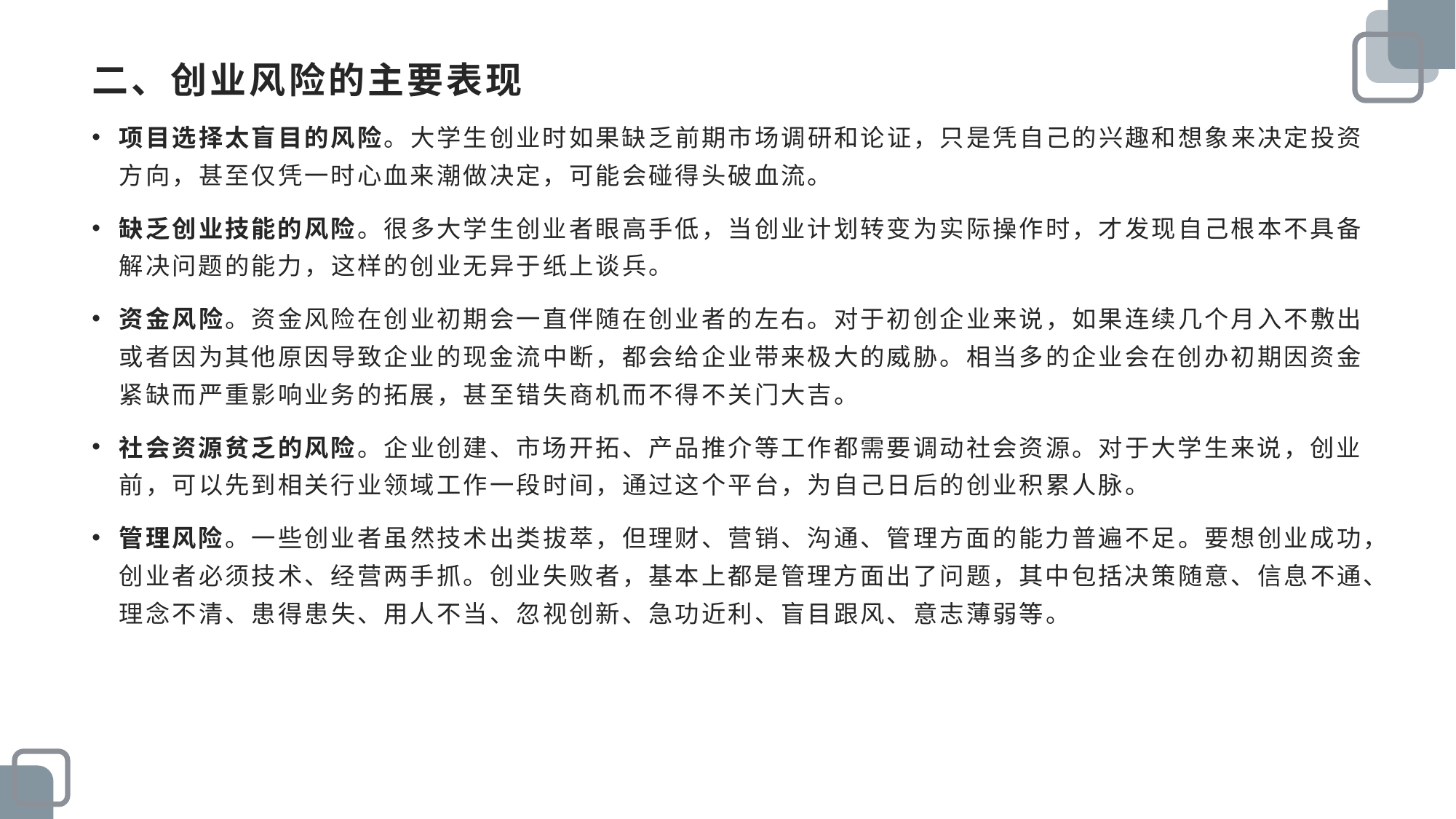

# 二、创业风险的主要表现
项目选择太盲目的风险。大学生创业时如果缺乏前期市场调研和论证，只是凭自己的兴趣和想象来决定投资方向，甚至仅凭一时心血来潮做决定，可能会碰得头破血流。
缺乏创业技能的风险。很多大学生创业者眼高手低，当创业计划转变为实际操作时，才发现自己根本不具备解决问题的能力，这样的创业无异于纸上谈兵。
资金风险。资金风险在创业初期会一直伴随在创业者的左右。对于初创企业来说，如果连续几个月入不敷出或者因为其他原因导致企业的现金流中断，都会给企业带来极大的威胁。相当多的企业会在创办初期因资金紧缺而严重影响业务的拓展，甚至错失商机而不得不关门大吉。
社会资源贫乏的风险。企业创建、市场开拓、产品推介等工作都需要调动社会资源。对于大学生来说，创业前，可以先到相关行业领域工作一段时间，通过这个平台，为自己日后的创业积累人脉。
管理风险。一些创业者虽然技术出类拔萃，但理财、营销、沟通、管理方面的能力普遍不足。要想创业成功，创业者必须技术、经营两手抓。创业失败者，基本上都是管理方面出了问题，其中包括决策随意、信息不通、理念不清、患得患失、用人不当、忽视创新、急功近利、盲目跟风、意志薄弱等。